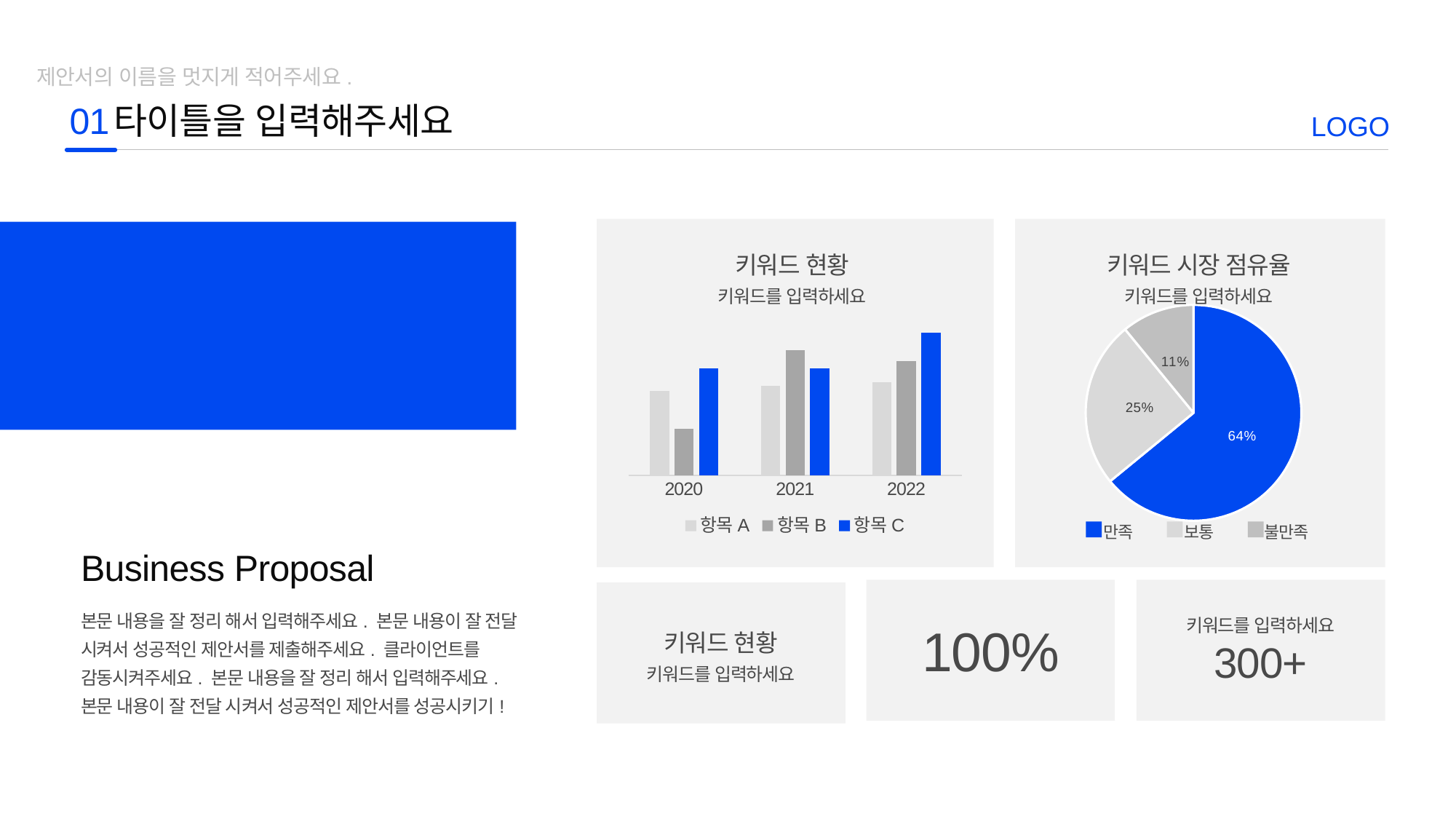

제안서의 이름을 멋지게 적어주세요.

01
타이틀을 입력해주세요
LOGO

키워드 현황
키워드 시장 점유율
키워드를 입력하세요
키워드를 입력하세요

### Chart

| Category | 판매 |
|---|---|
| 1분기 | 8.2 |
| 2분기 | 3.2 |
| 3분기 | 1.4 |

### Chart

| Category | 항목A | 항목B | 항목C |
|---|---|---|---|
| 2020 | 2.36 | 1.3 | 3.0 |
| 2021 | 2.5 | 3.5 | 3.0 |
| 2022 | 2.6 | 3.2 | 4.0 |
BUSINESS RESULT
만족
보통
불만족

Business Proposal

본문 내용을 잘 정리 해서 입력해주세요. 본문 내용이 잘 전달 시켜서 성공적인 제안서를 제출해주세요. 클라이언트를 감동시켜주세요. 본문 내용을 잘 정리 해서 입력해주세요. 본문 내용이 잘 전달 시켜서 성공적인 제안서를 성공시키기!
키워드를 입력하세요
100%
키워드 현황
300+
키워드를 입력하세요